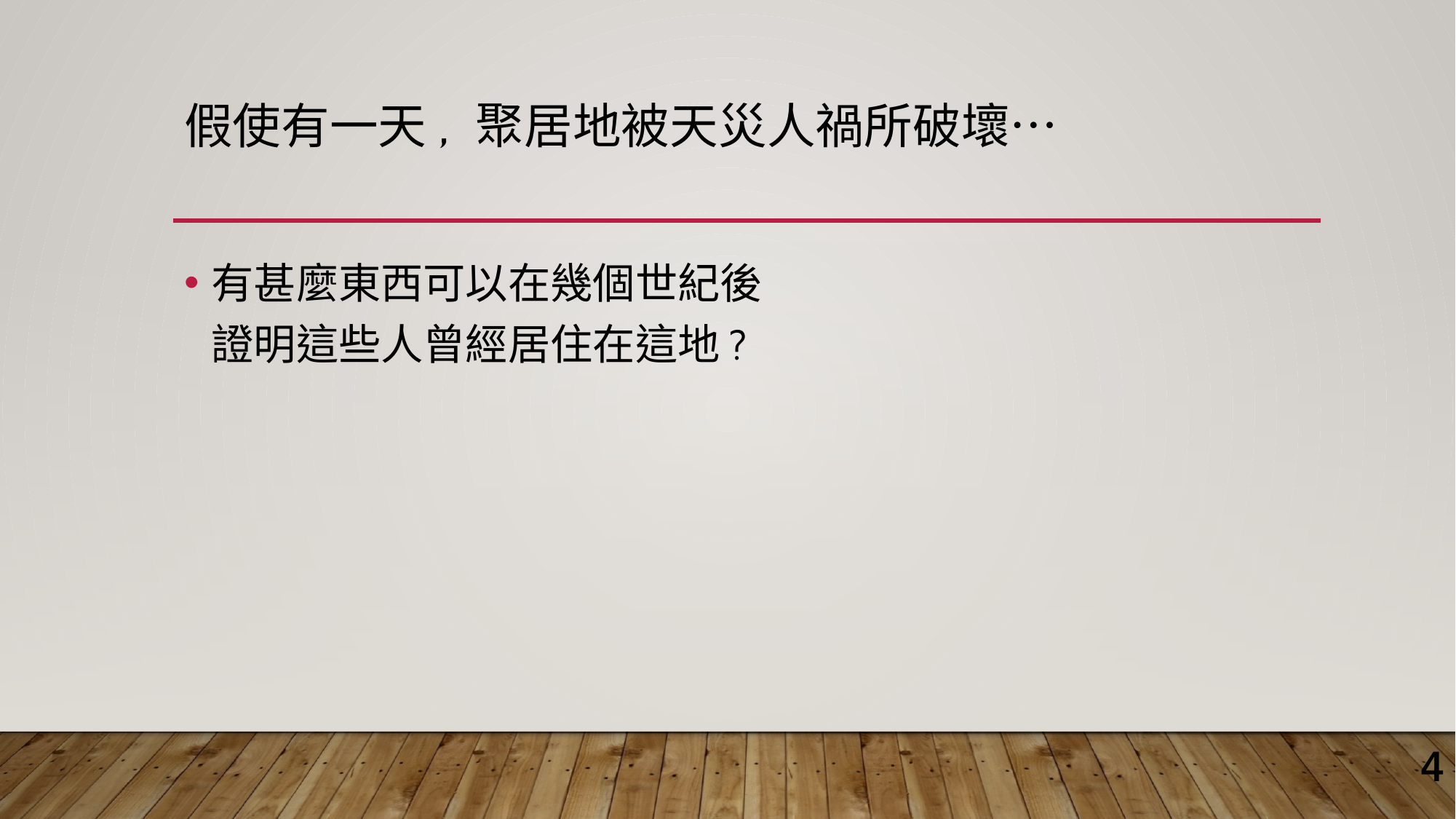

# 假使有一天, 聚居地被天災人禍所破壞…
有甚麼東西可以在幾個世紀後
證明這些人曾經居住在這地?
4